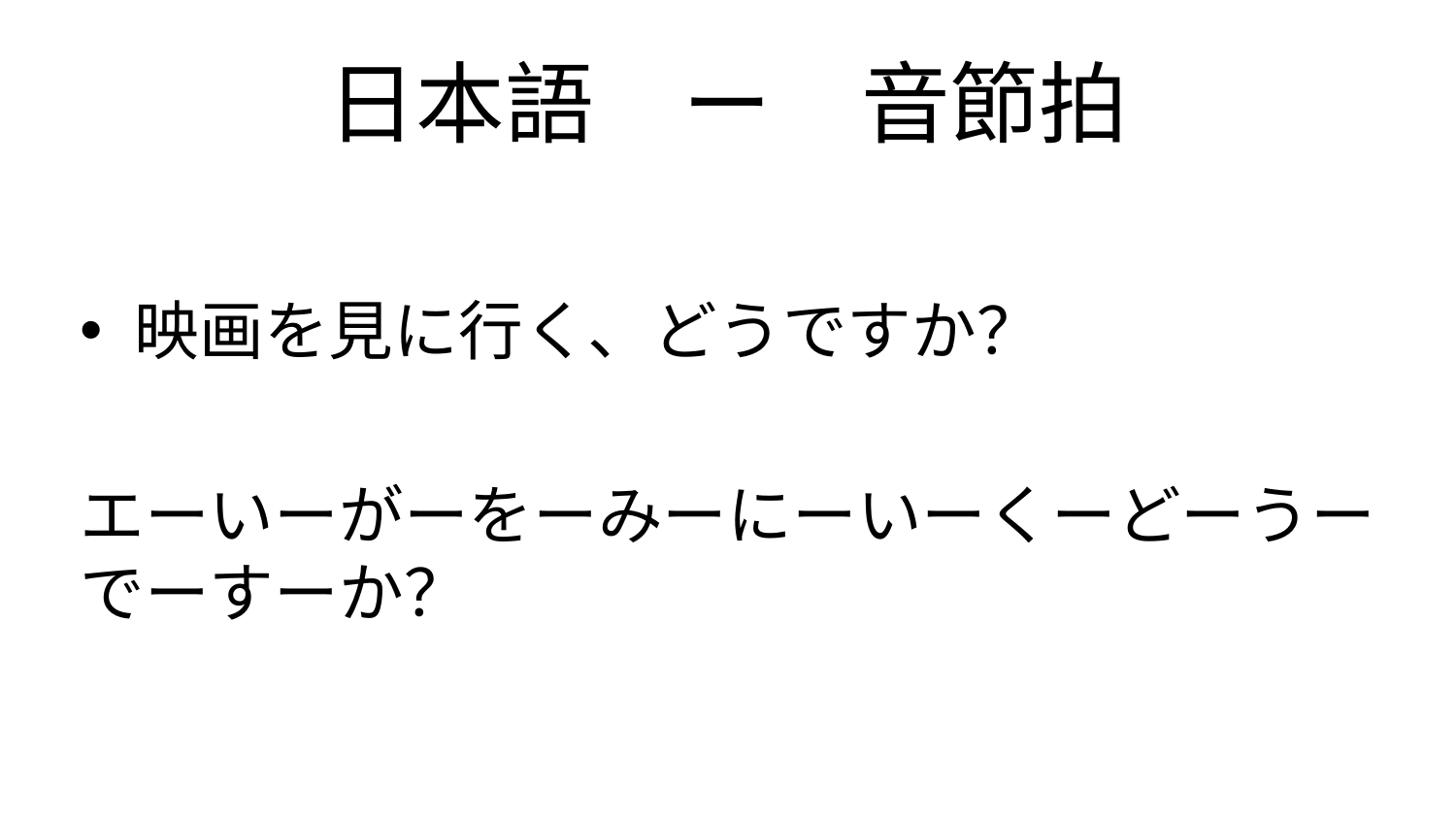

# 日本語　ー　音節拍

映画を見に行く、どうですか？

エーいーがーをーみーにーいーくーどーうーでーすーか？